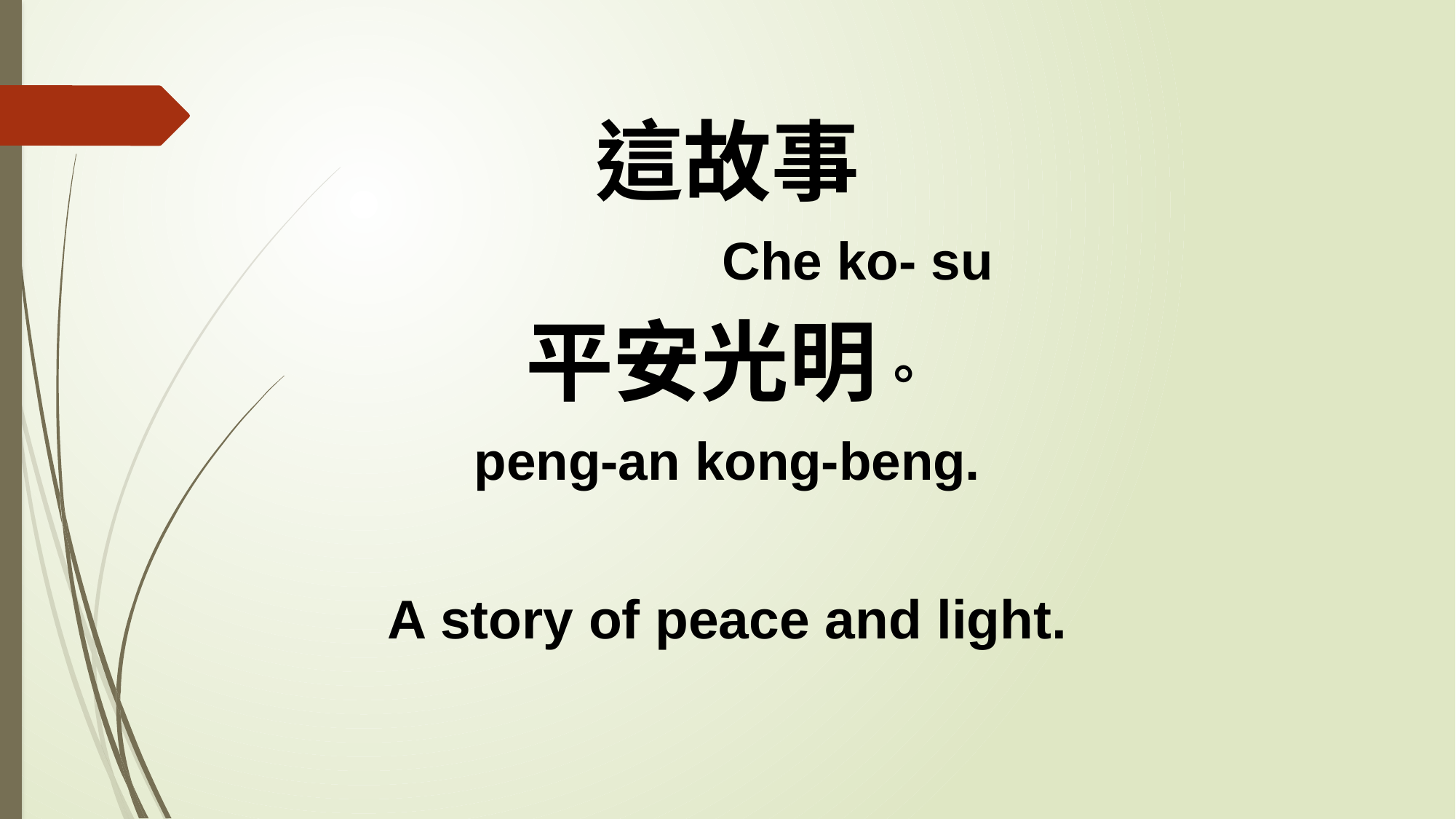

這故事
                                   Che ko- su
平安光明。
peng-an kong-beng.

A story of peace and light.